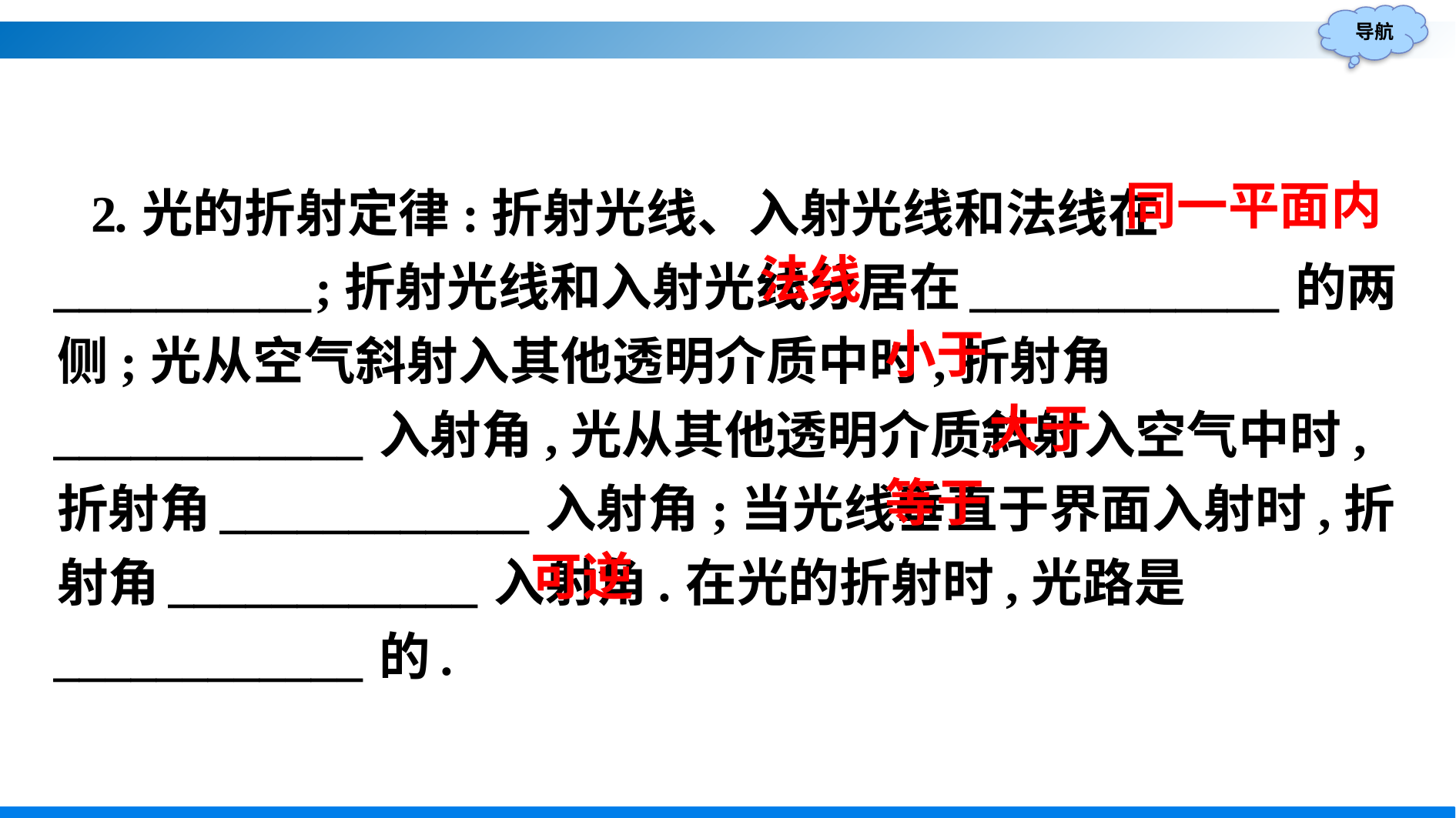

2.光的折射定律:折射光线、入射光线和法线在__________;折射光线和入射光线分居在____________的两侧;光从空气斜射入其他透明介质中时,折射角____________入射角,光从其他透明介质斜射入空气中时,折射角____________入射角;当光线垂直于界面入射时,折射角____________入射角.在光的折射时,光路是____________的.
同一平面内
法线
小于
大于
等于
可逆